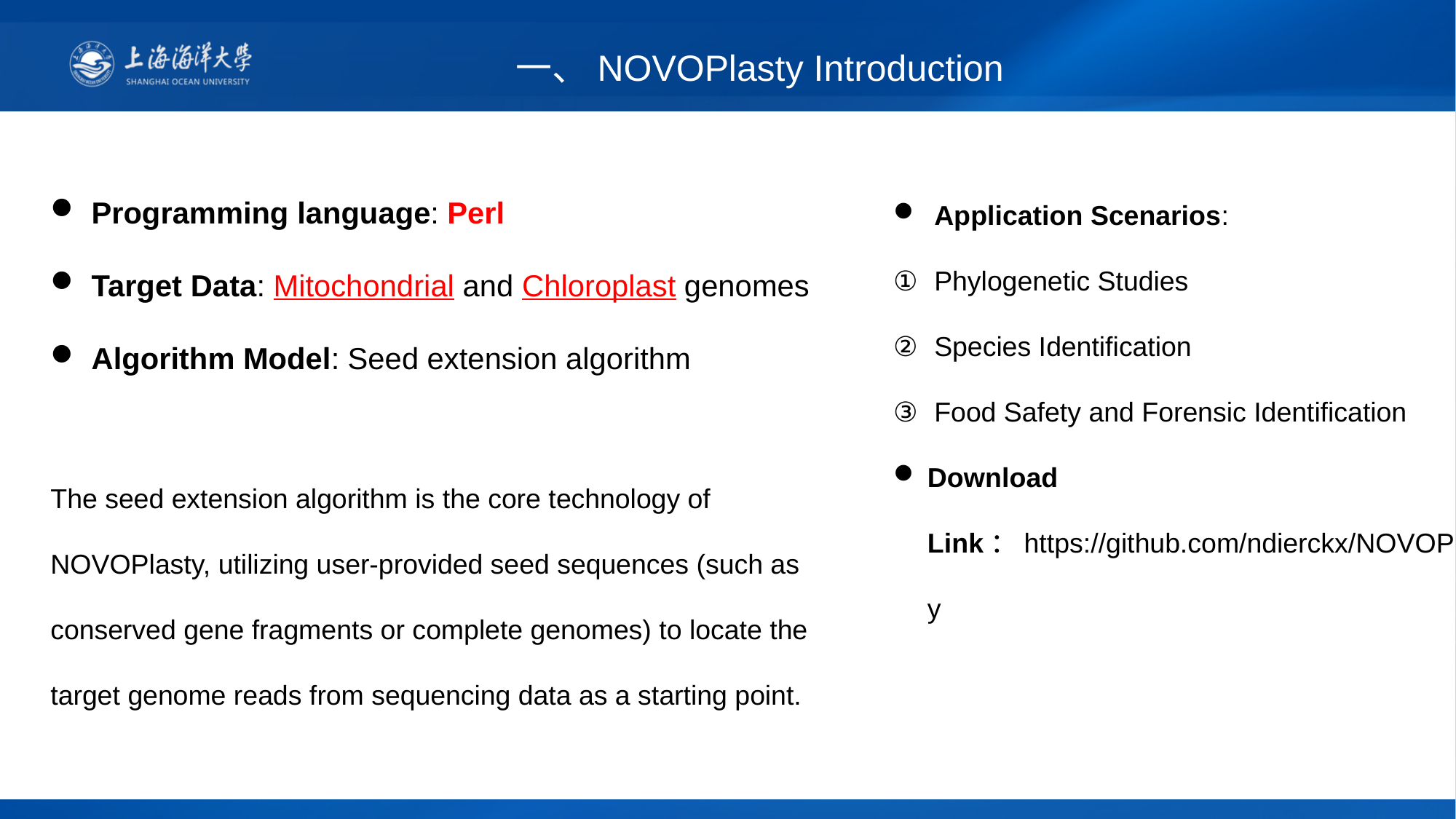

一、NOVOPlasty Introduction
Programming language: Perl
Target Data: Mitochondrial and Chloroplast genomes
Algorithm Model: Seed extension algorithm

The seed extension algorithm is the core technology of NOVOPlasty, utilizing user-provided seed sequences (such as conserved gene fragments or complete genomes) to locate the target genome reads from sequencing data as a starting point.
Application Scenarios:
Phylogenetic Studies
Species Identification
Food Safety and Forensic Identification
Download Link：https://github.com/ndierckx/NOVOPlasty